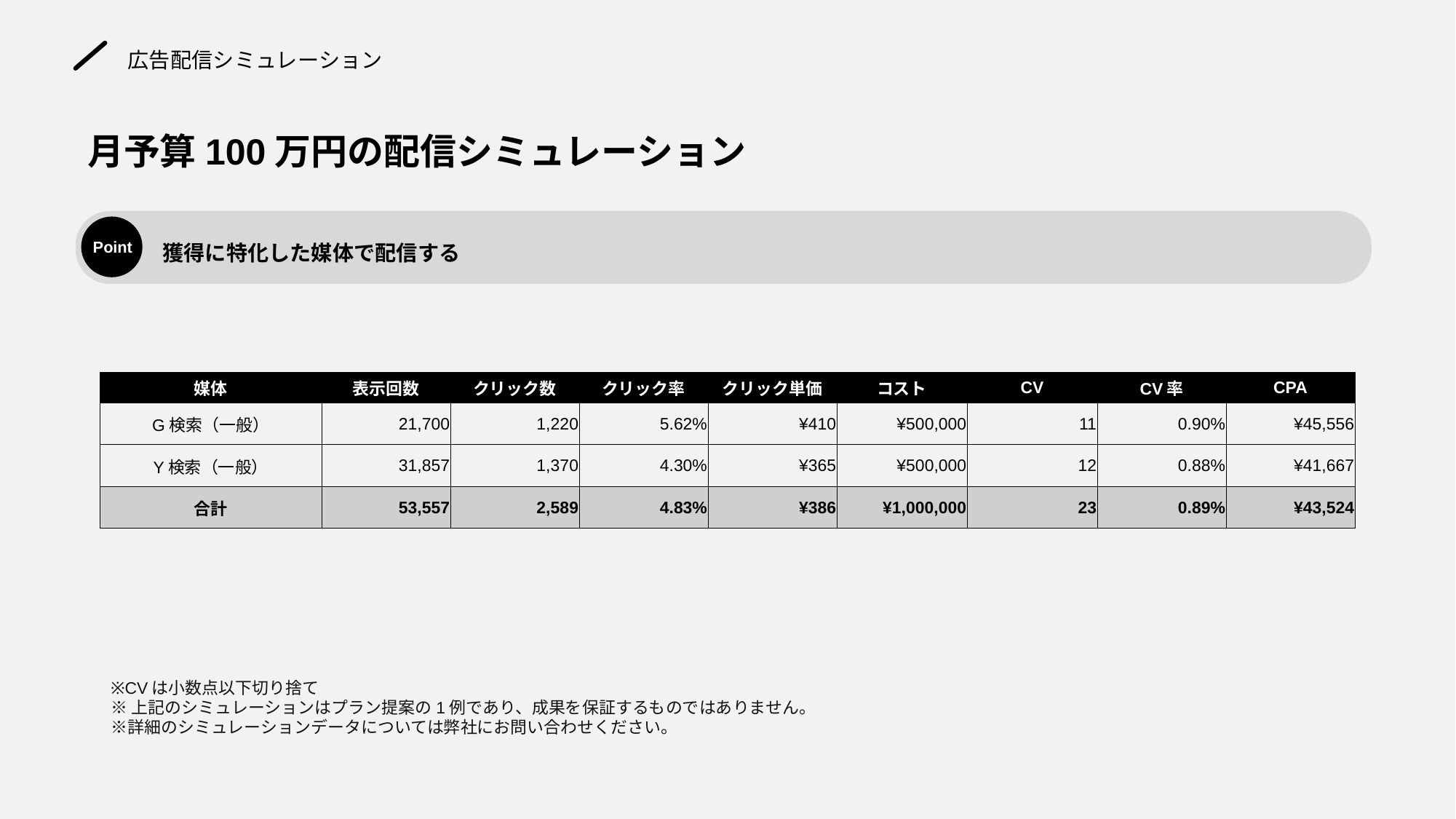

広告配信シミュレーション
# 月予算100万円の配信シミュレーション

獲得に特化した媒体で配信する
Point
| 媒体 | 表示回数 | クリック数 | クリック率 | クリック単価 | コスト | CV | CV率 | CPA |
| --- | --- | --- | --- | --- | --- | --- | --- | --- |
| G検索（一般） | 21,700 | 1,220 | 5.62% | ¥410 | ¥500,000 | 11 | 0.90% | ¥45,556 |
| Y検索（一般） | 31,857 | 1,370 | 4.30% | ¥365 | ¥500,000 | 12 | 0.88% | ¥41,667 |
| 合計 | 53,557 | 2,589 | 4.83% | ¥386 | ¥1,000,000 | 23 | 0.89% | ¥43,524 |
※CVは小数点以下切り捨て
※上記のシミュレーションはプラン提案の1例であり、成果を保証するものではありません。
※詳細のシミュレーションデータについては弊社にお問い合わせください。